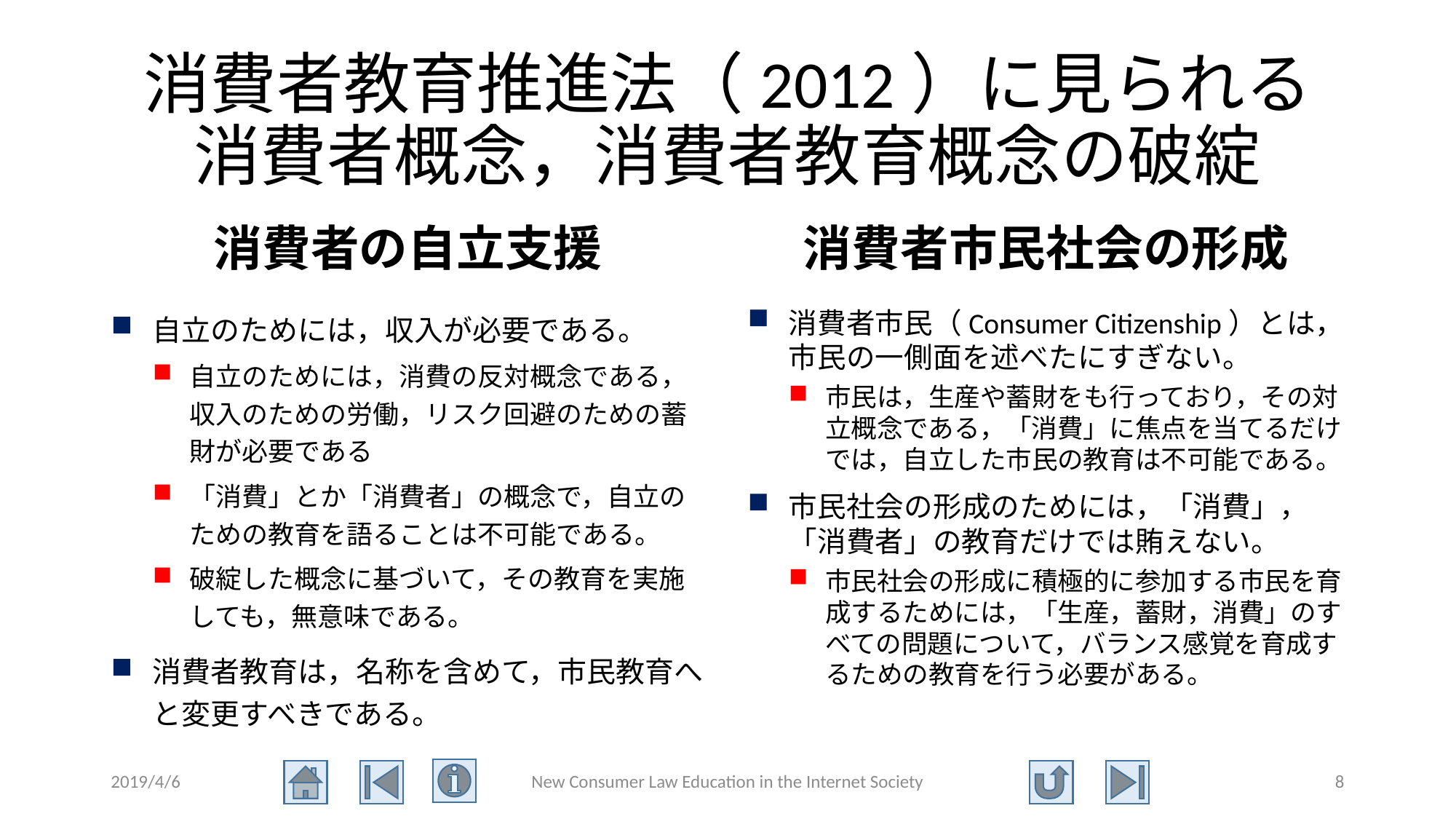

# 消費者教育推進法（2012）に見られる 消費者概念，消費者教育概念の破綻
消費者の自立支援
消費者市民社会の形成
自立のためには，収入が必要である。
自立のためには，消費の反対概念である，収入のための労働，リスク回避のための蓄財が必要である
「消費」とか「消費者」の概念で，自立のための教育を語ることは不可能である。
破綻した概念に基づいて，その教育を実施しても，無意味である。
消費者教育は，名称を含めて，市民教育へと変更すべきである。
消費者市民（Consumer Citizenship）とは，市民の一側面を述べたにすぎない。
市民は，生産や蓄財をも行っており，その対立概念である，「消費」に焦点を当てるだけでは，自立した市民の教育は不可能である。
市民社会の形成のためには，「消費」，「消費者」の教育だけでは賄えない。
市民社会の形成に積極的に参加する市民を育成するためには，「生産，蓄財，消費」のすべての問題について，バランス感覚を育成するための教育を行う必要がある。

2019/4/6
New Consumer Law Education in the Internet Society
8